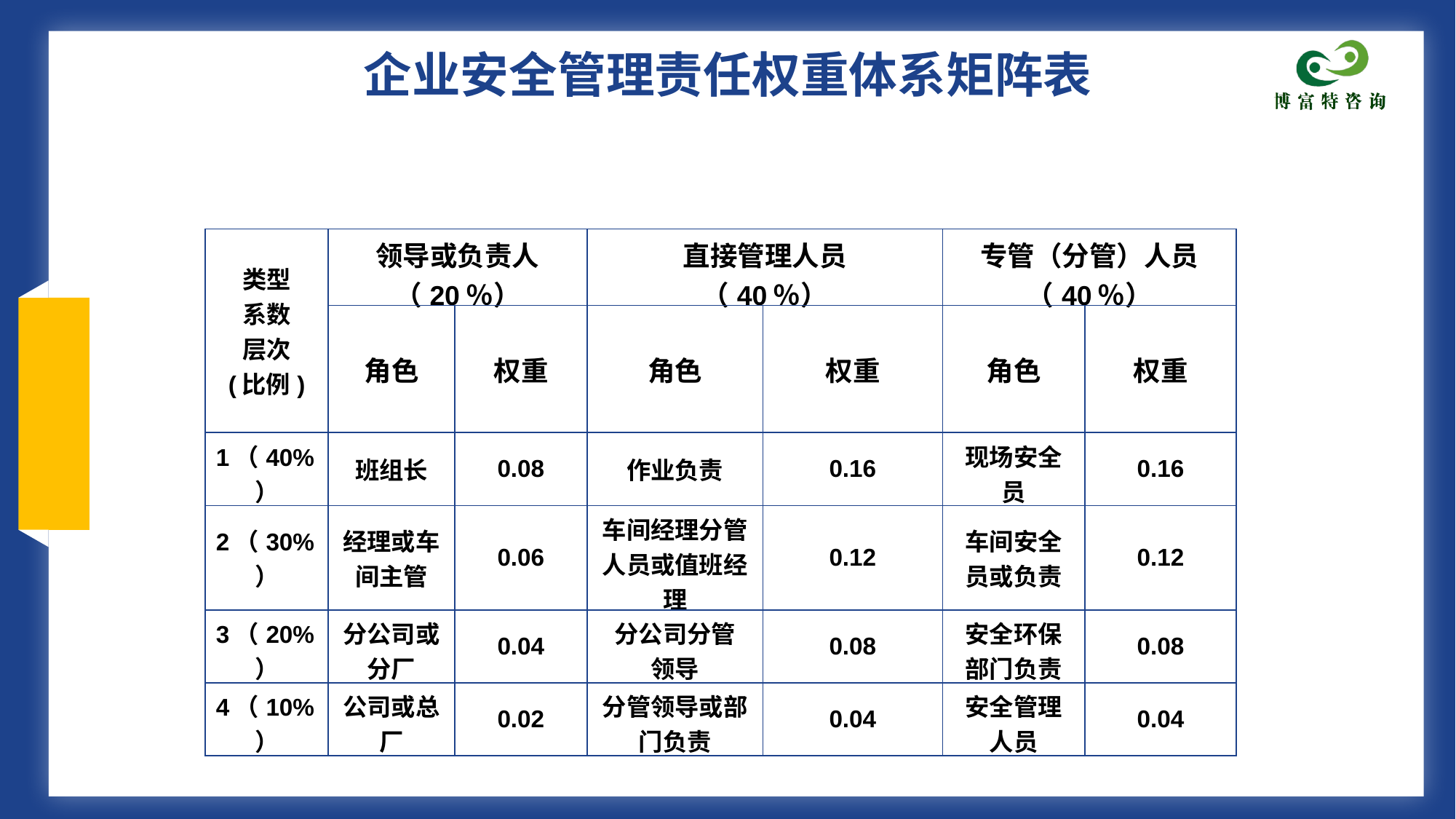

#
企业安全管理责任权重体系矩阵表
| 类型 系数 层次 (比例) | 领导或负责人 （20％） |  | 直接管理人员 （40％） |  | 专管（分管）人员 （40％） |  |
| --- | --- | --- | --- | --- | --- | --- |
|  | 角色 | 权重 | 角色 | 权重 | 角色 | 权重 |
| 1（40%） | 班组长 | 0.08 | 作业负责 | 0.16 | 现场安全员 | 0.16 |
| 2（30%） | 经理或车间主管 | 0.06 | 车间经理分管人员或值班经理 | 0.12 | 车间安全员或负责 | 0.12 |
| 3（20%） | 分公司或分厂 | 0.04 | 分公司分管 领导 | 0.08 | 安全环保部门负责 | 0.08 |
| 4（10%） | 公司或总厂 | 0.02 | 分管领导或部门负责 | 0.04 | 安全管理人员 | 0.04 |